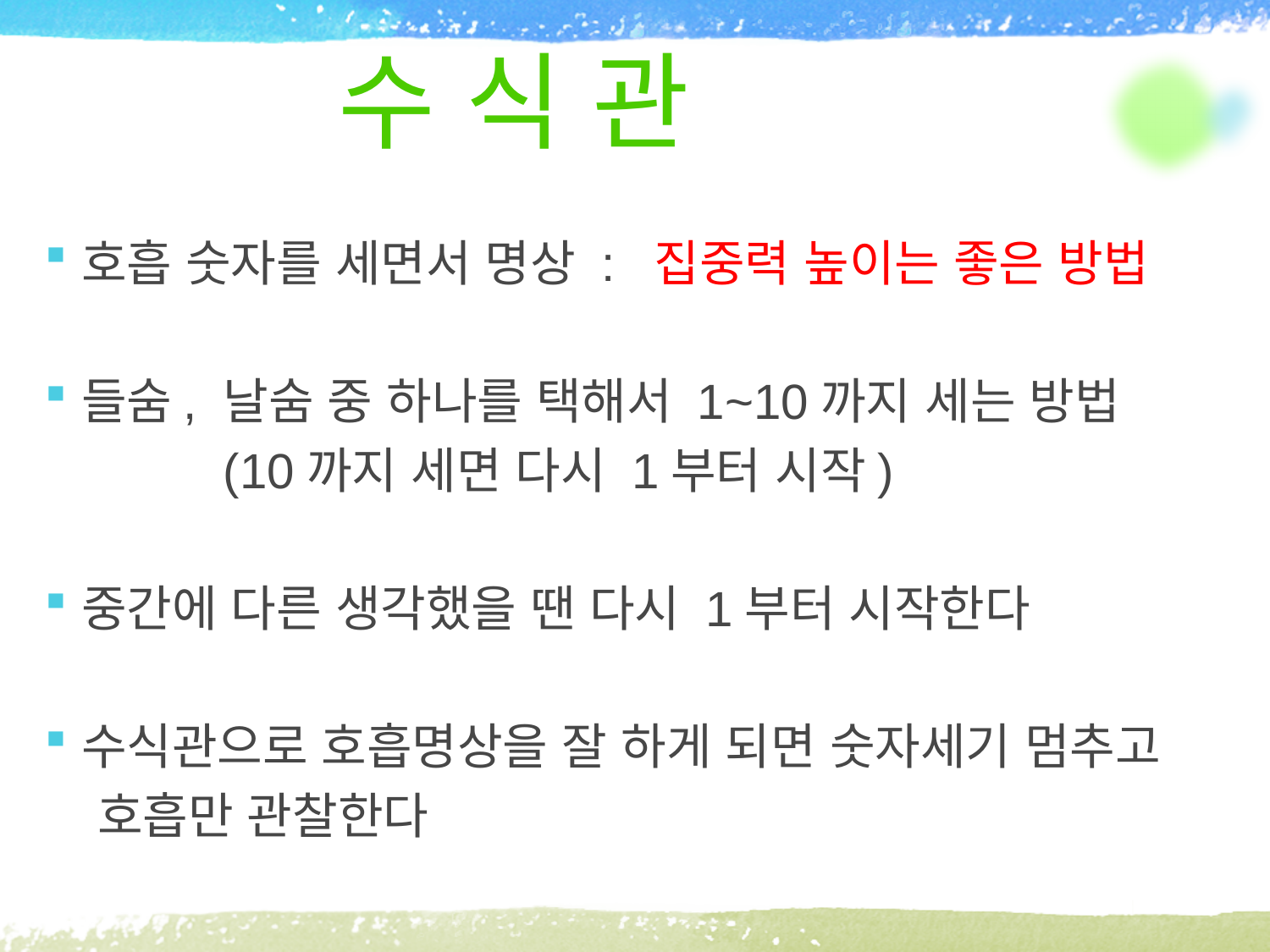

# 수 식 관

호흡 숫자를 세면서 명상 :  집중력 높이는 좋은 방법

들숨, 날숨 중 하나를 택해서 1~10까지 세는 방법
             (10까지 세면 다시 1부터 시작)

중간에 다른 생각했을 땐 다시 1부터 시작한다

수식관으로 호흡명상을 잘 하게 되면 숫자세기 멈추고
   호흡만 관찰한다